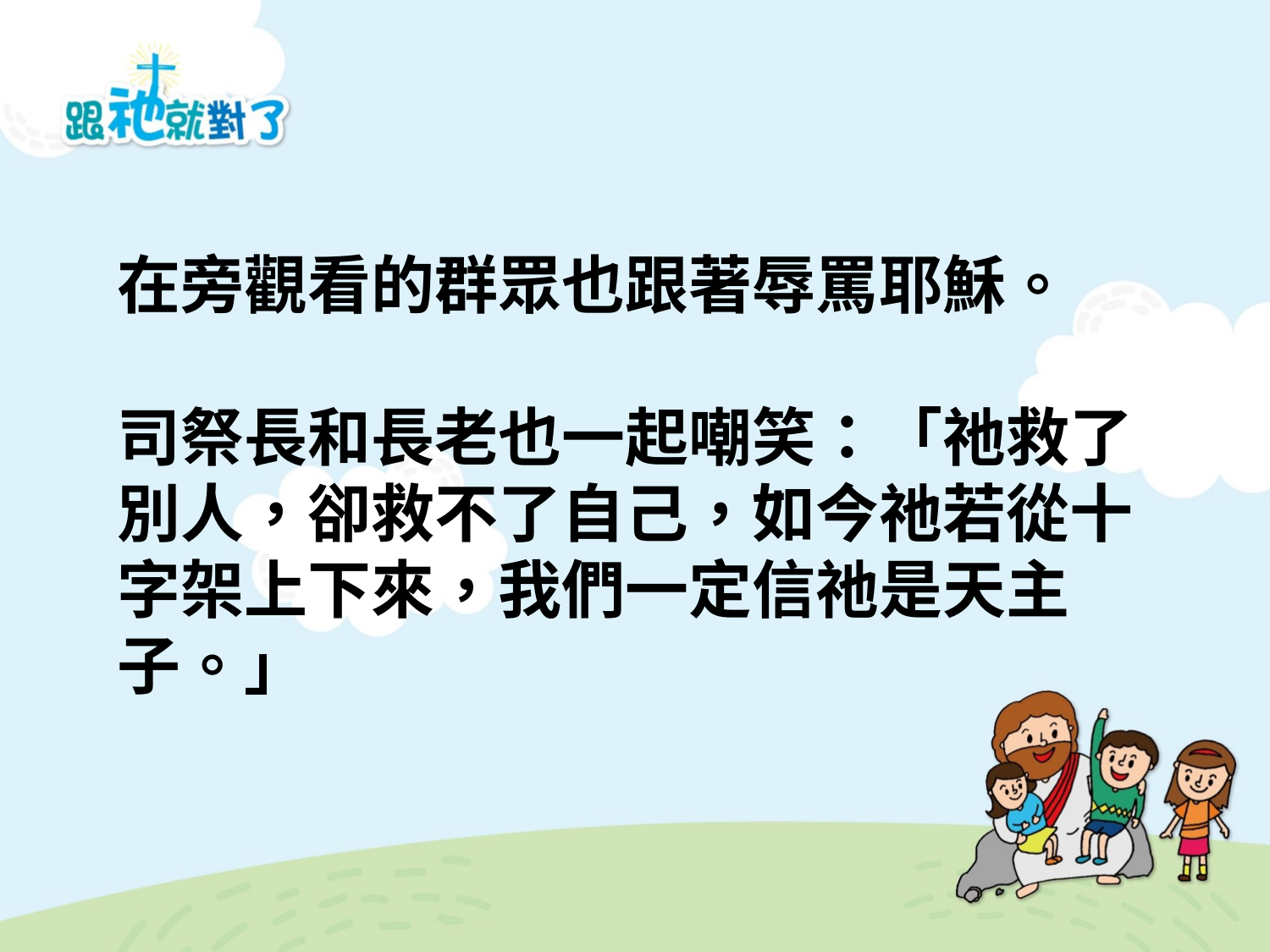

在旁觀看的群眾也跟著辱罵耶穌。

司祭長和長老也一起嘲笑：「祂救了別人，卻救不了自己，如今祂若從十字架上下來，我們一定信祂是天主子。」